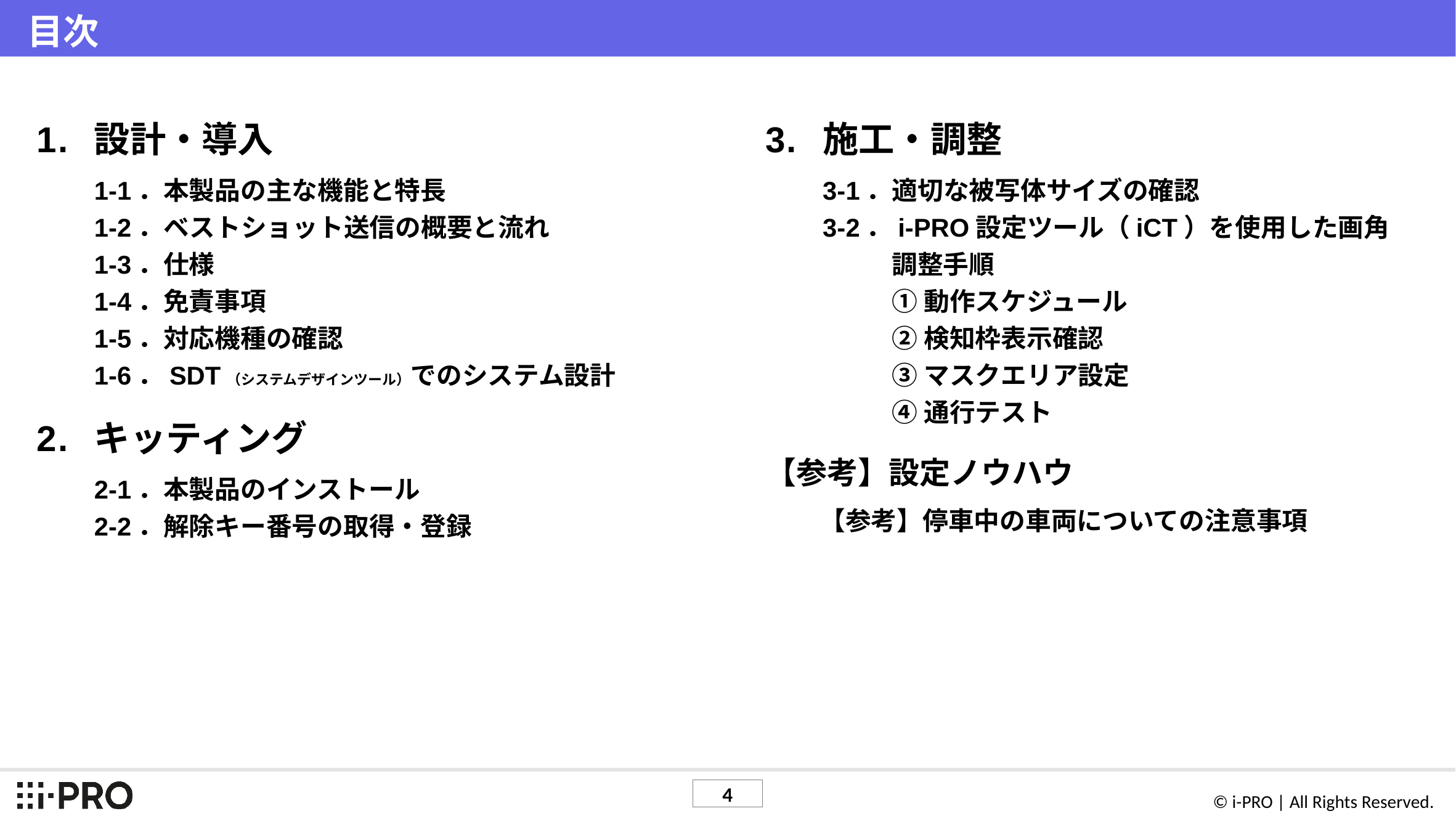

# 目次
設計・導入
1-1．本製品の主な機能と特長
1-2．ベストショット送信の概要と流れ
1-3．仕様
1-4．免責事項
1-5．対応機種の確認
1-6．SDT（システムデザインツール）でのシステム設計
キッティング
2-1．本製品のインストール
2-2．解除キー番号の取得・登録

施工・調整
3-1．適切な被写体サイズの確認
3-2．i-PRO設定ツール（iCT）を使用した画角調整手順
①動作スケジュール
②検知枠表示確認
③マスクエリア設定
④通行テスト
【参考】設定ノウハウ
【参考】停車中の車両についての注意事項